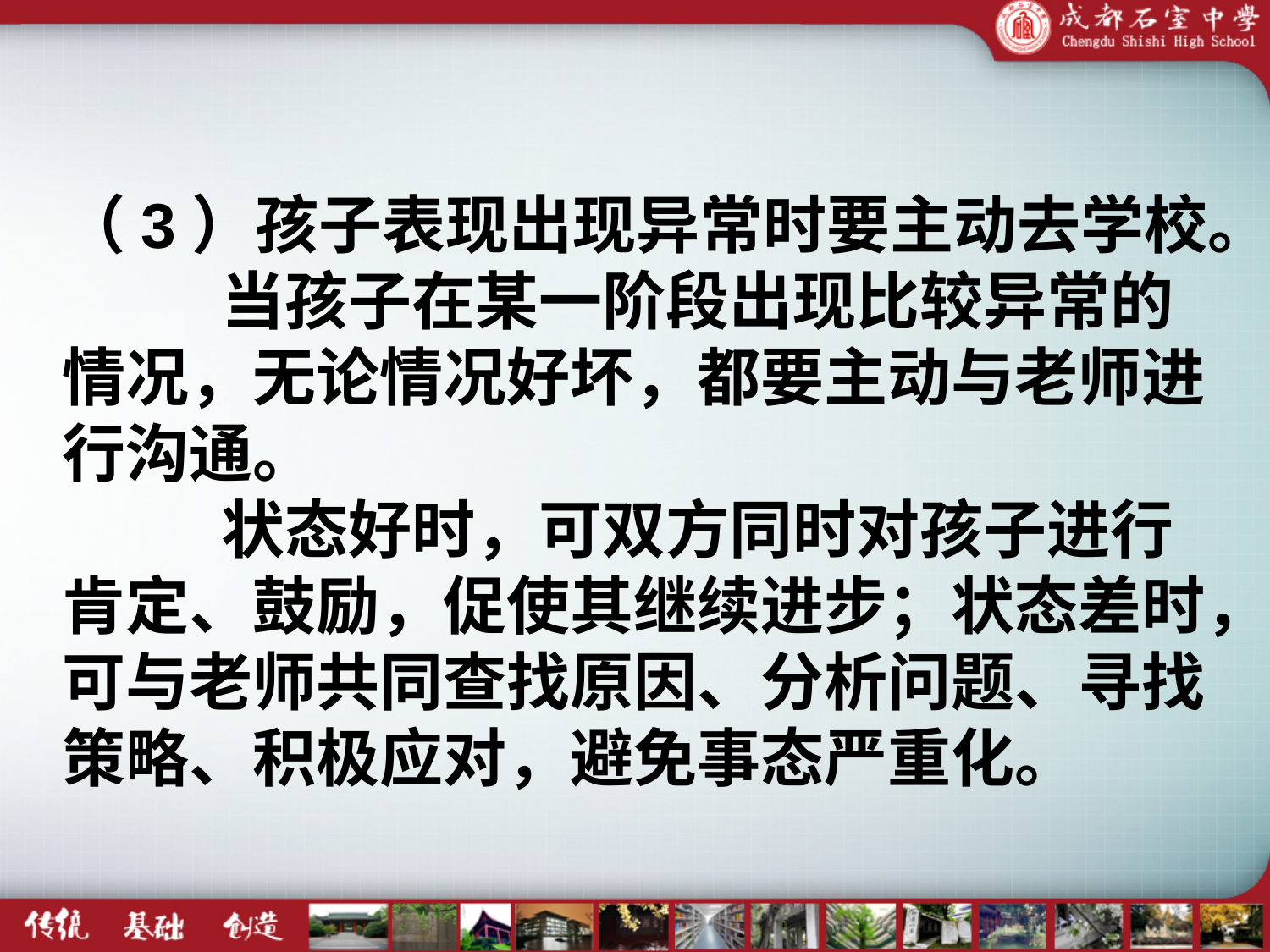

（3）孩子表现出现异常时要主动去学校。
          当孩子在某一阶段出现比较异常的情况，无论情况好坏，都要主动与老师进行沟通。
          状态好时，可双方同时对孩子进行肯定、鼓励，促使其继续进步；状态差时，可与老师共同查找原因、分析问题、寻找策略、积极应对，避免事态严重化。